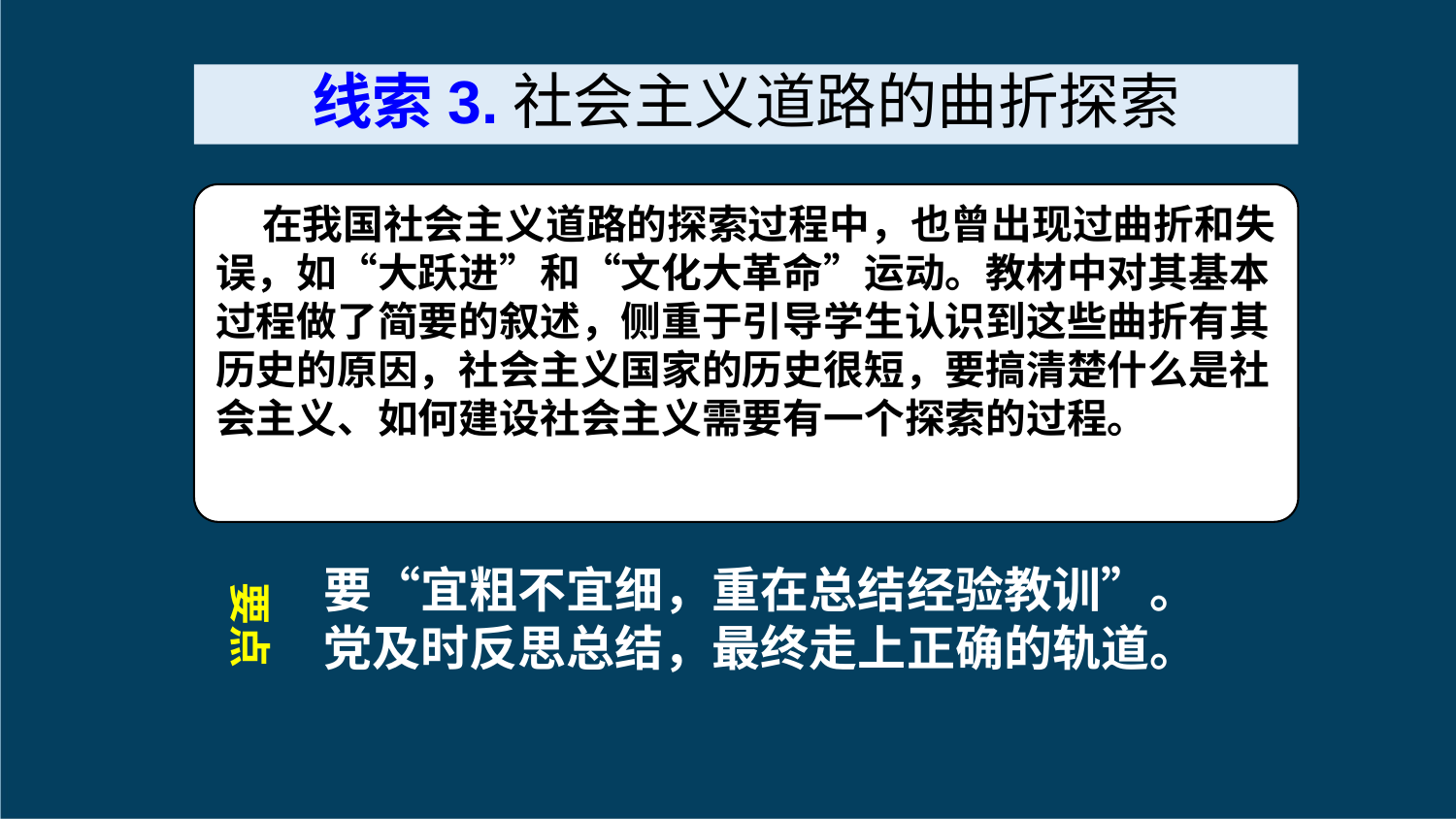

线索3.社会主义道路的曲折探索
    在我国社会主义道路的探索过程中，也曾出现过曲折和失误，如“大跃进”和“文化大革命”运动。教材中对其基本过程做了简要的叙述，侧重于引导学生认识到这些曲折有其历史的原因，社会主义国家的历史很短，要搞清楚什么是社会主义、如何建设社会主义需要有一个探索的过程。

要“宜粗不宜细，重在总结经验教训”。
党及时反思总结，最终走上正确的轨道。
要点